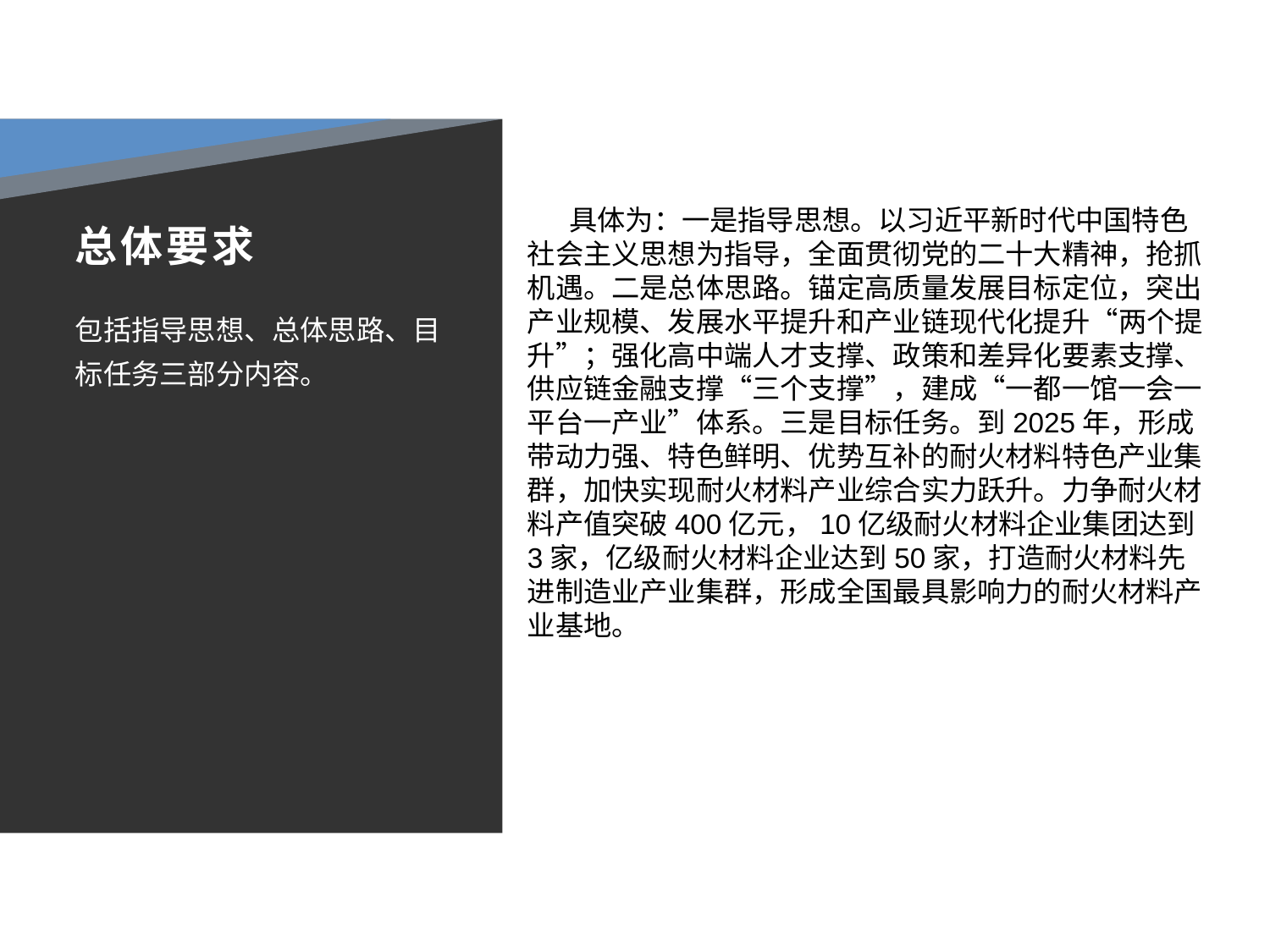

具体为：一是指导思想。以习近平新时代中国特色社会主义思想为指导，全面贯彻党的二十大精神，抢抓机遇。二是总体思路。锚定高质量发展目标定位，突出产业规模、发展水平提升和产业链现代化提升“两个提升”；强化高中端人才支撑、政策和差异化要素支撑、供应链金融支撑“三个支撑”，建成“一都一馆一会一平台一产业”体系。三是目标任务。到2025年，形成带动力强、特色鲜明、优势互补的耐火材料特色产业集群，加快实现耐火材料产业综合实力跃升。力争耐火材料产值突破400亿元，10亿级耐火材料企业集团达到3家，亿级耐火材料企业达到50家，打造耐火材料先进制造业产业集群，形成全国最具影响力的耐火材料产业基地。
# 总体要求
包括指导思想、总体思路、目标任务三部分内容。